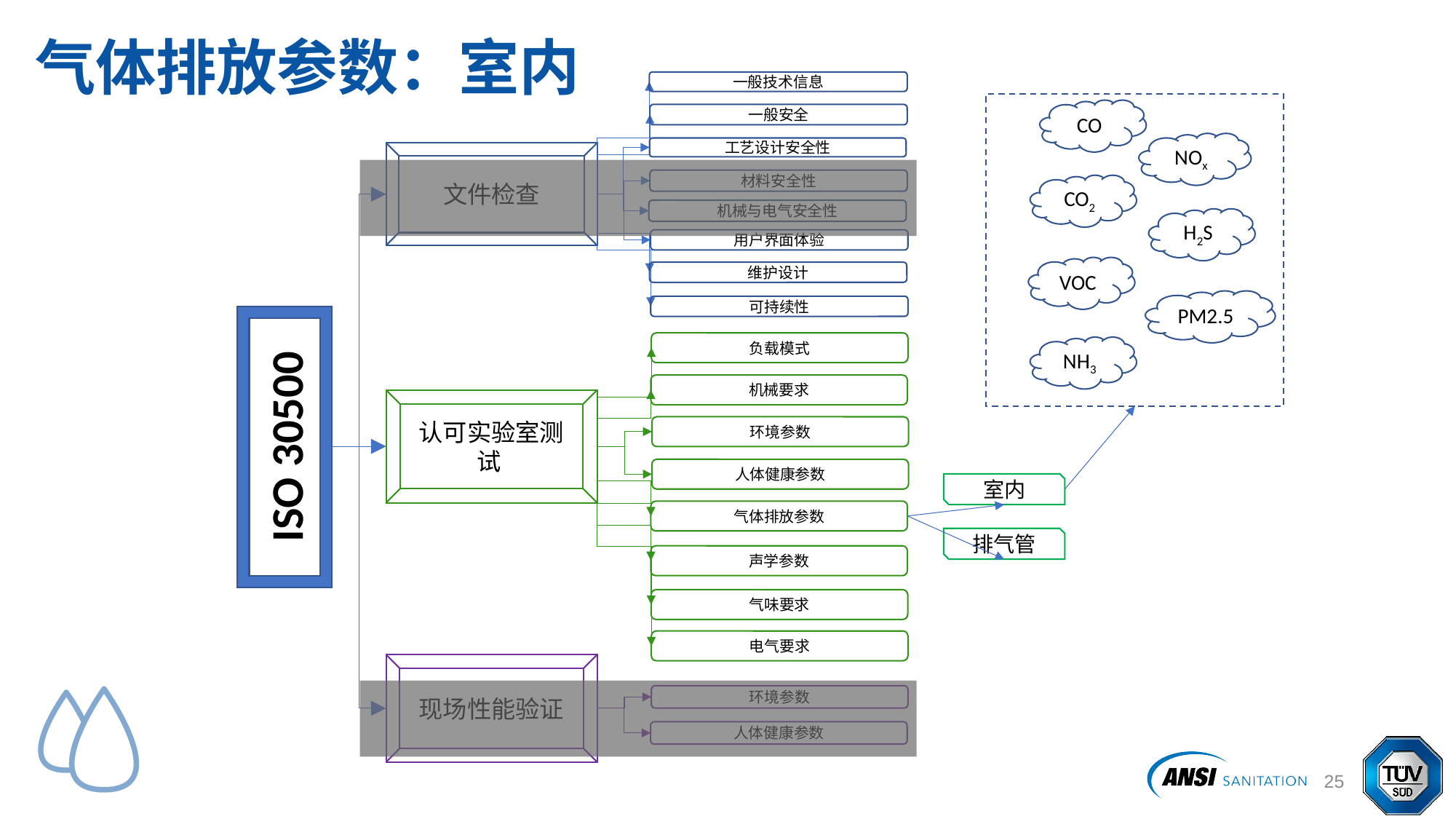

# 气体排放参数：室内
一般技术信息

CO
一般安全
NOx
工艺设计安全性
文件检查

材料安全性
CO2
机械与电气安全性
H2S
用户界面体验
VOC
维护设计
PM2.5
可持续性
ISO 30500
负载模式
NH3
机械要求
认可实验室测试
环境参数
人体健康参数
室内
气体排放参数
排气管
声学参数
气味要求
电气要求
现场性能验证

环境参数
人体健康参数
25